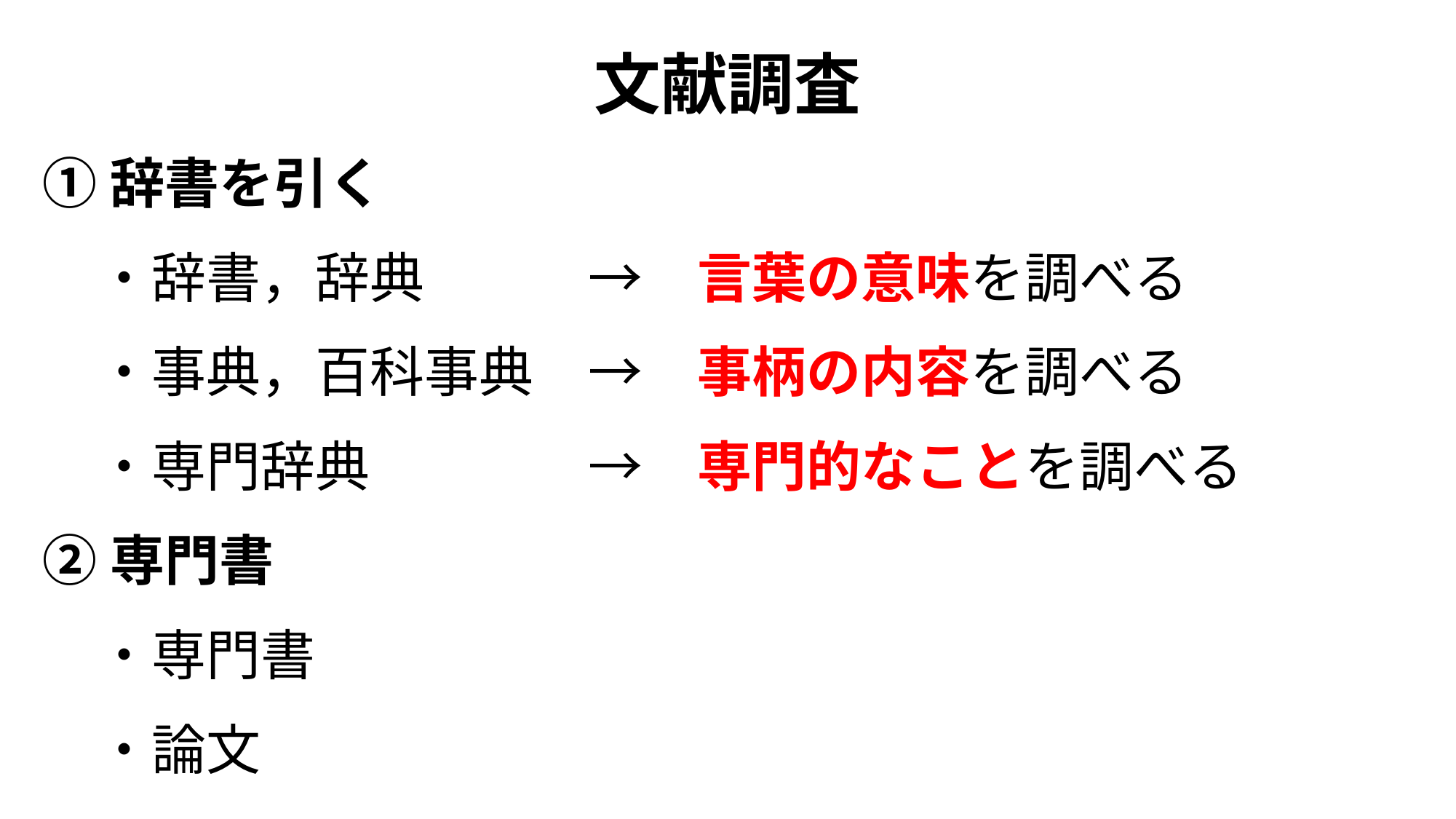

# 文献調査
①辞書を引く
　・辞書，辞典  		→　言葉の意味を調べる
　・事典，百科事典	→　事柄の内容を調べる
　・専門辞典		→　専門的なことを調べる
②専門書
　・専門書
　・論文